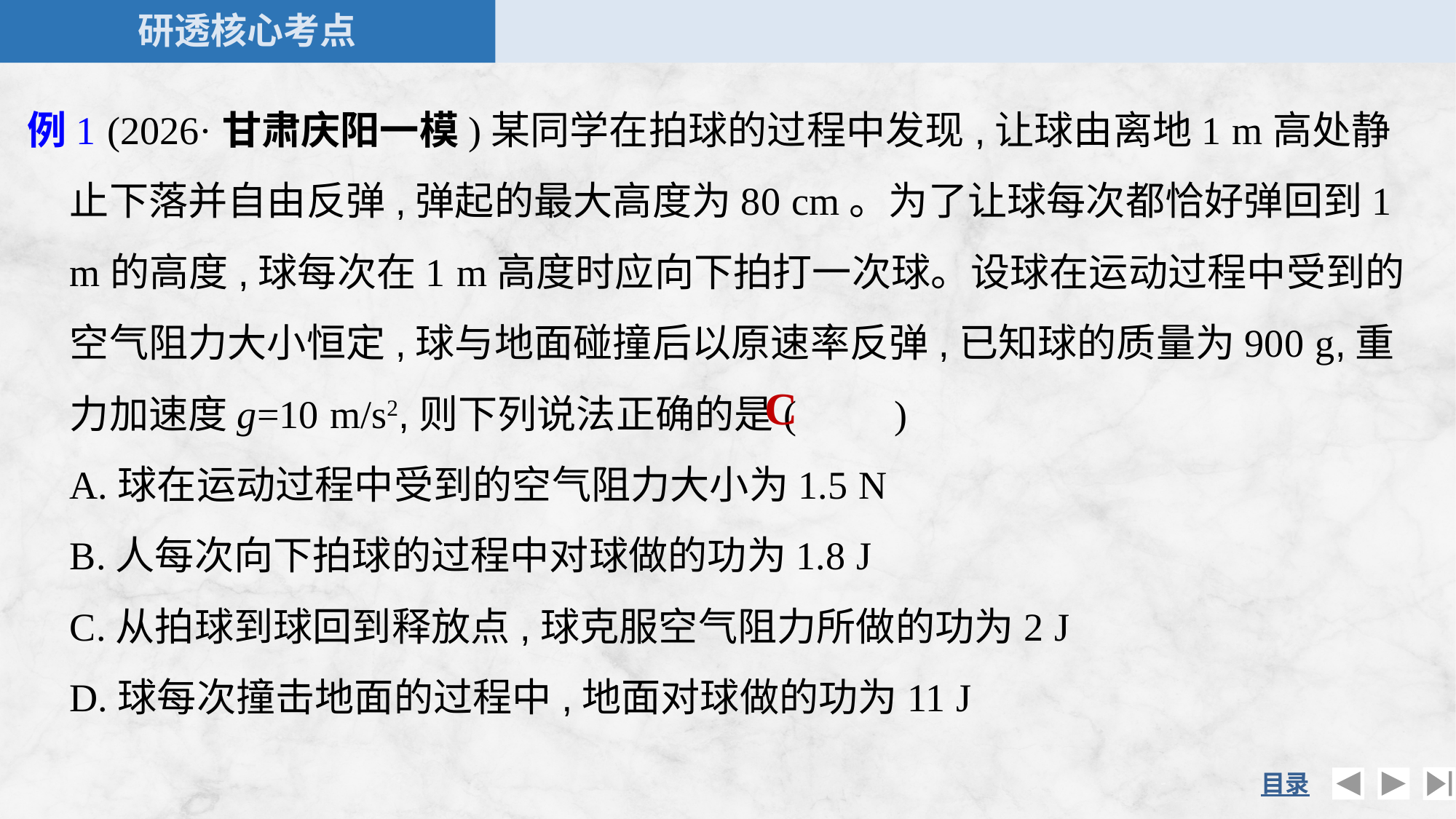

例1 (2026·甘肃庆阳一模)某同学在拍球的过程中发现,让球由离地1 m高处静止下落并自由反弹,弹起的最大高度为80 cm。为了让球每次都恰好弹回到1 m的高度,球每次在1 m高度时应向下拍打一次球。设球在运动过程中受到的空气阻力大小恒定,球与地面碰撞后以原速率反弹,已知球的质量为900 g,重力加速度g=10 m/s2,则下列说法正确的是(　　)
	A.球在运动过程中受到的空气阻力大小为1.5 N
	B.人每次向下拍球的过程中对球做的功为1.8 J
	C.从拍球到球回到释放点,球克服空气阻力所做的功为2 J
	D.球每次撞击地面的过程中,地面对球做的功为11 J
C